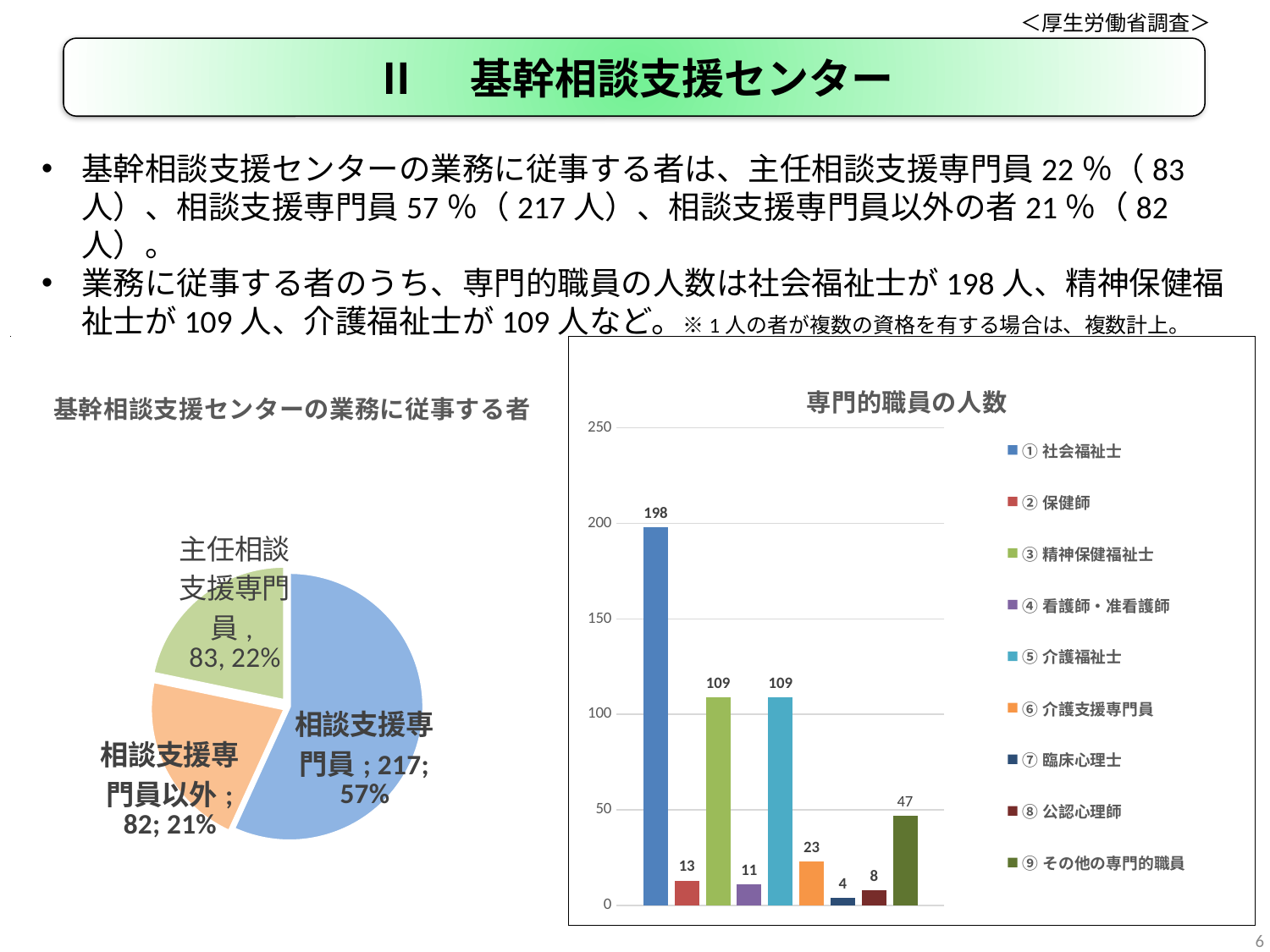

＜厚生労働省調査＞
Ⅱ　基幹相談支援センター

基幹相談支援センターの業務に従事する者は、主任相談支援専門員22％（83人）、相談支援専門員57％（217人）、相談支援専門員以外の者21％（82人）。
業務に従事する者のうち、専門的職員の人数は社会福祉士が198人、精神保健福祉士が109人、介護福祉士が109人など。※1人の者が複数の資格を有する場合は、複数計上。

### Chart: 住宅入居等支援事業（居住サポート事業）の実施状況

| Category |
|---|

### Chart

| Category |
|---|

### Chart: 専門的職員の人数

| Category | ①社会福祉士 | ②保健師 | ③精神保健福祉士 | ④看護師・准看護師 | ⑤介護福祉士 | ⑥介護支援専門員 | ⑦臨床心理士 | ⑧公認心理師 | ⑨その他の専門的職員 |
|---|---|---|---|---|---|---|---|---|---|
| 2 | 198.0 | 13.0 | 109.0 | 11.0 | 109.0 | 23.0 | 4.0 | 8.0 | 47.0 |

### Chart:

| Category | 基幹相談支援センターの業務に従事する者 |
|---|---|
| 相談支援専門員 | 217.0 |
| 相談支援専門員以外 | 82.0 |
| 主任相談支援専門員 | 83.0 |
6